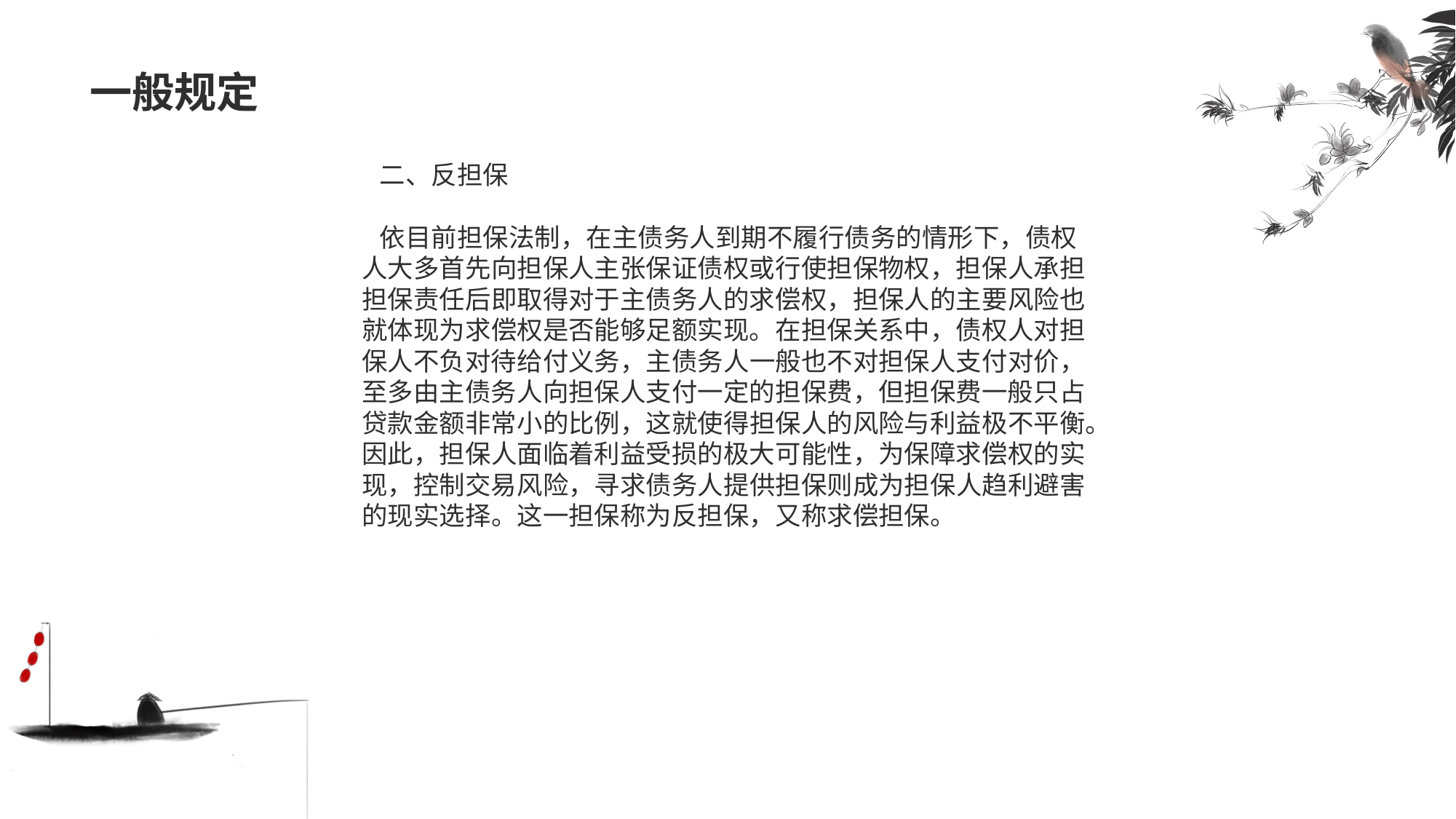

# 一般规定

  二、反担保

  依目前担保法制，在主债务人到期不履行债务的情形下，债权人大多首先向担保人主张保证债权或行使担保物权，担保人承担担保责任后即取得对于主债务人的求偿权，担保人的主要风险也就体现为求偿权是否能够足额实现。在担保关系中，债权人对担保人不负对待给付义务，主债务人一般也不对担保人支付对价，至多由主债务人向担保人支付一定的担保费，但担保费一般只占贷款金额非常小的比例，这就使得担保人的风险与利益极不平衡。因此，担保人面临着利益受损的极大可能性，为保障求偿权的实现，控制交易风险，寻求债务人提供担保则成为担保人趋利避害的现实选择。这一担保称为反担保，又称求偿担保。
32